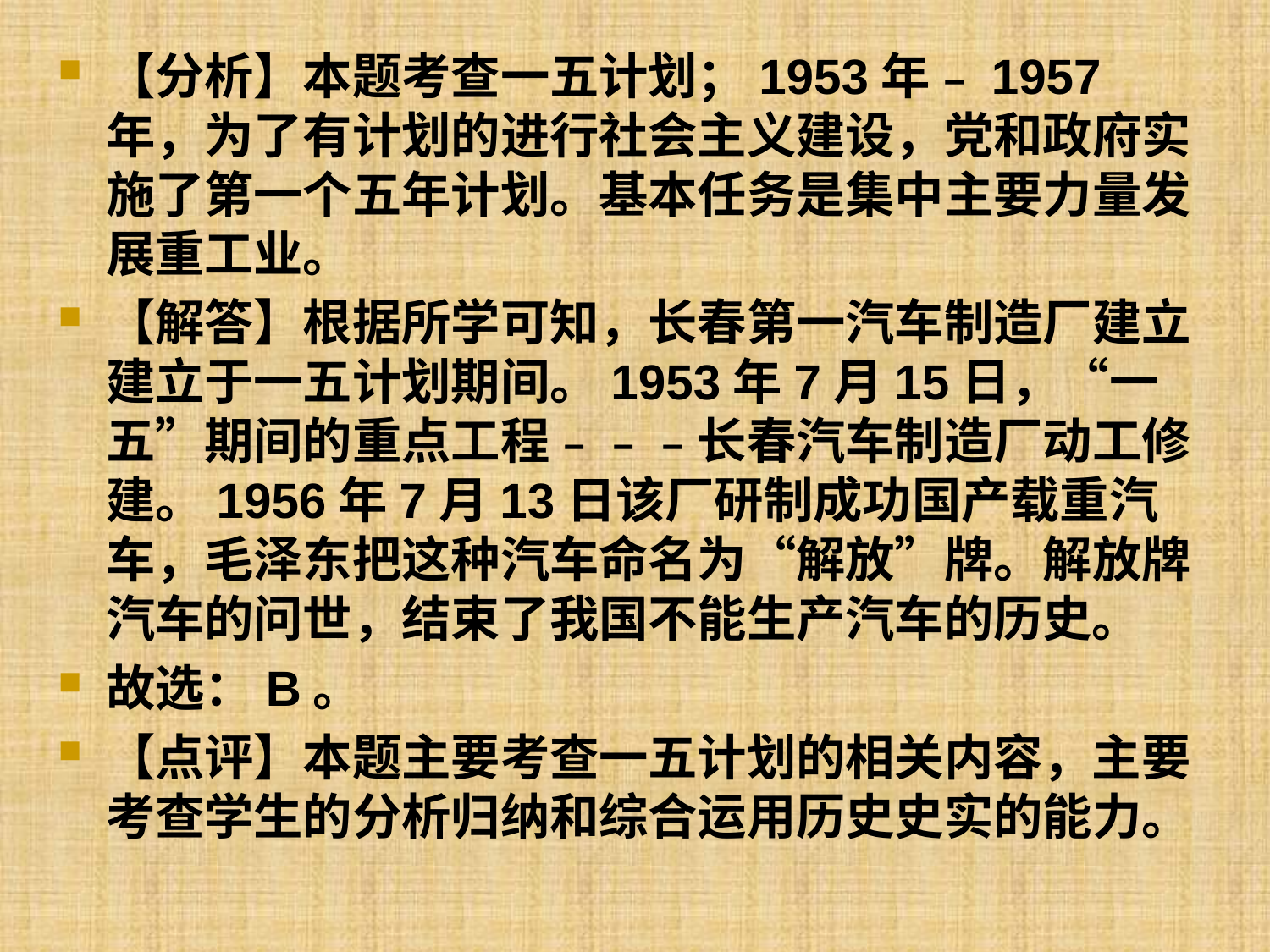

【分析】本题考查一五计划；1953年﹣1957年，为了有计划的进行社会主义建设，党和政府实施了第一个五年计划。基本任务是集中主要力量发展重工业。
【解答】根据所学可知，长春第一汽车制造厂建立建立于一五计划期间。1953年7月15日，“一五”期间的重点工程﹣﹣﹣长春汽车制造厂动工修建。1956年7月13日该厂研制成功国产载重汽车，毛泽东把这种汽车命名为“解放”牌。解放牌汽车的问世，结束了我国不能生产汽车的历史。
故选：B。
【点评】本题主要考查一五计划的相关内容，主要考查学生的分析归纳和综合运用历史史实的能力。
#